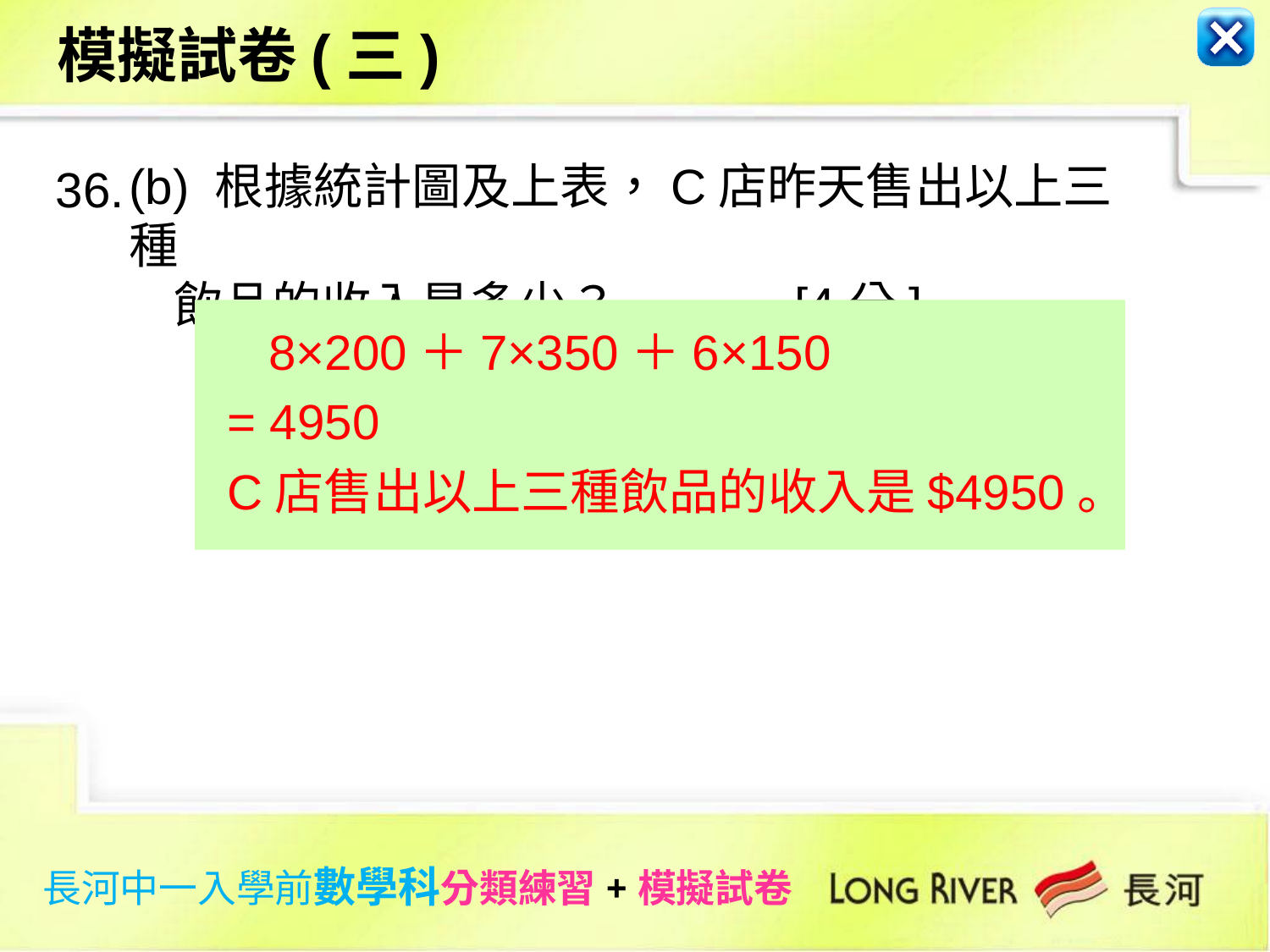

模擬試卷(三)
(b) 根據統計圖及上表，C店昨天售出以上三種
   飲品的收入是多少？               [4分]

36.

   8×200＋7×350＋6×150
= 4950
C店售出以上三種飲品的收入是$4950。